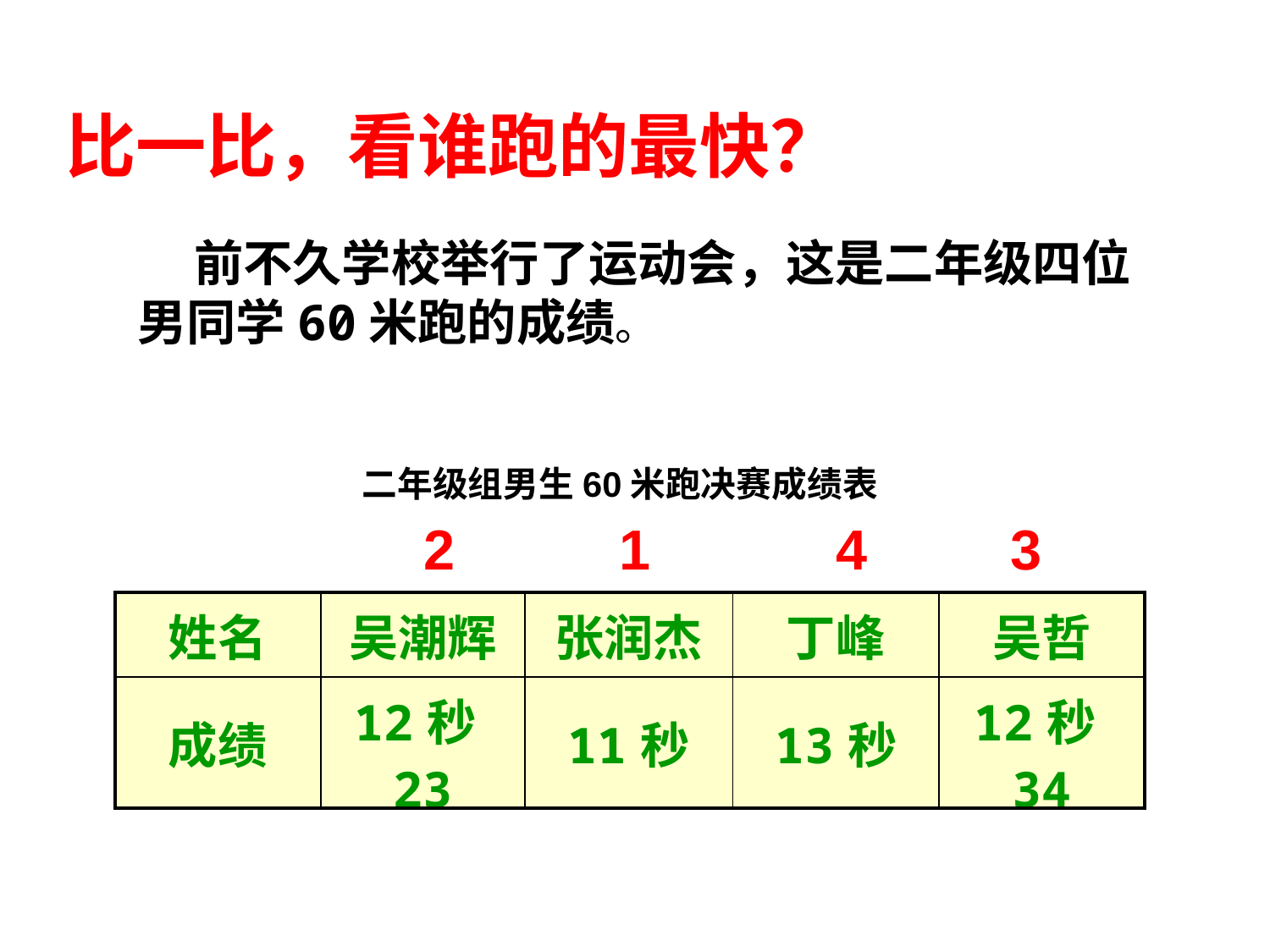

比一比，看谁跑的最快？
    前不久学校举行了运动会，这是二年级四位男同学60米跑的成绩。
二年级组男生60米跑决赛成绩表
2
1
4
3
| 姓名 | 吴潮辉 | 张润杰 | 丁峰 | 吴哲 |
| --- | --- | --- | --- | --- |
| 成绩 | 12秒23 | 11秒 | 13秒 | 12秒34 |